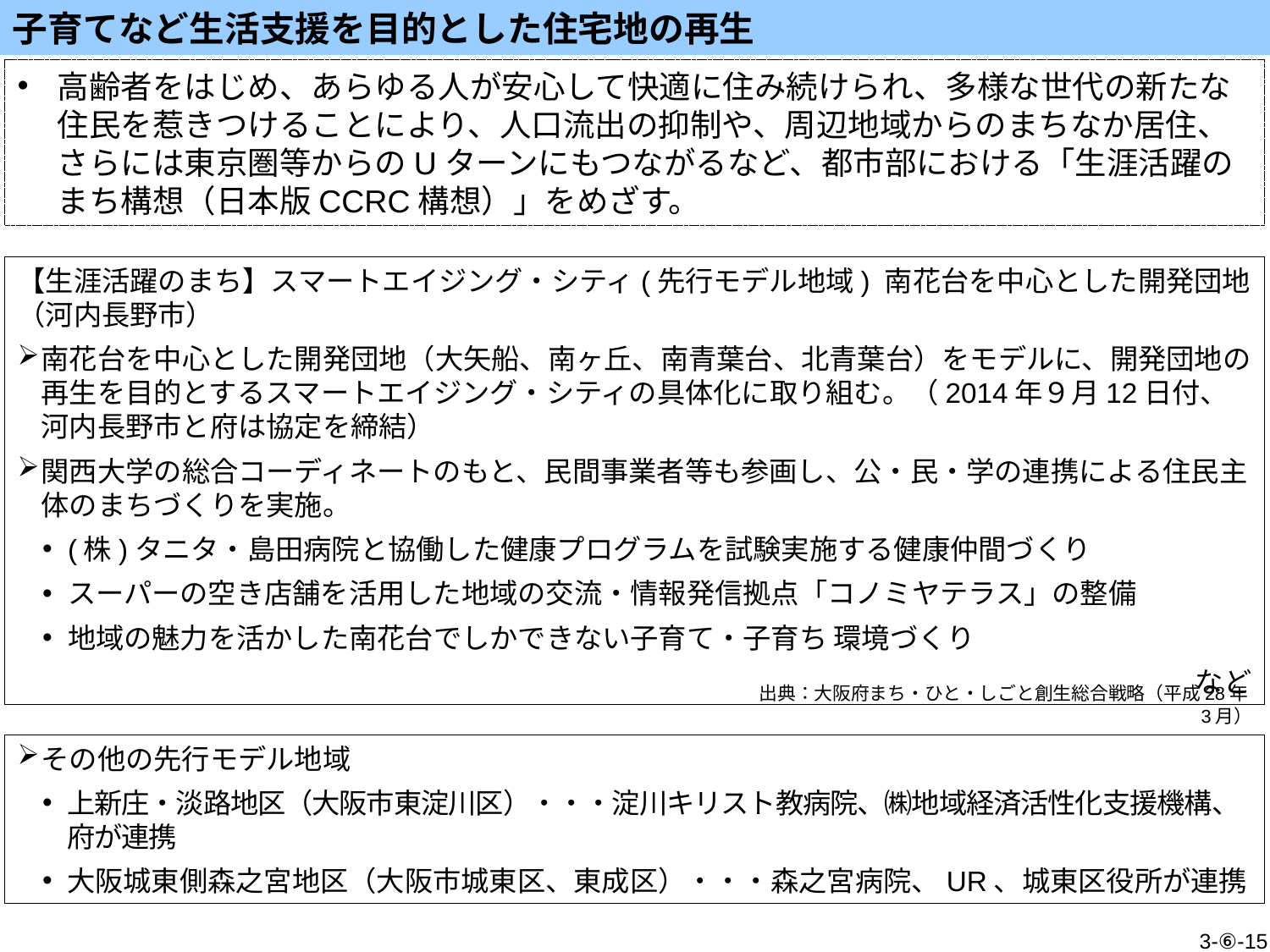

子育てなど生活支援を目的とした住宅地の再生
高齢者をはじめ、あらゆる人が安心して快適に住み続けられ、多様な世代の新たな住民を惹きつけることにより、人口流出の抑制や、周辺地域からのまちなか居住、さらには東京圏等からのUターンにもつながるなど、都市部における「生涯活躍のまち構想（日本版CCRC構想）」をめざす。
【生涯活躍のまち】スマートエイジング・シティ(先行モデル地域) 南花台を中心とした開発団地（河内長野市）
南花台を中心とした開発団地（大矢船、南ヶ丘、南青葉台、北青葉台）をモデルに、開発団地の再生を目的とするスマートエイジング・シティの具体化に取り組む。（2014年９月12日付、河内長野市と府は協定を締結）
関西大学の総合コーディネートのもと、民間事業者等も参画し、公・民・学の連携による住民主体のまちづくりを実施。
(株)タニタ・島田病院と協働した健康プログラムを試験実施する健康仲間づくり
スーパーの空き店舗を活用した地域の交流・情報発信拠点「コノミヤテラス」の整備
地域の魅力を活かした南花台でしかできない子育て・子育ち 環境づくり
　　　　　　　　　　　　　　　　　　　　　　　　　　　　　　　　　　など
出典：大阪府まち・ひと・しごと創生総合戦略（平成28年3月）
その他の先行モデル地域
上新庄・淡路地区（大阪市東淀川区）・・・淀川キリスト教病院、㈱地域経済活性化支援機構、府が連携
大阪城東側森之宮地区（大阪市城東区、東成区）・・・森之宮病院、UR、城東区役所が連携
3-⑥-15